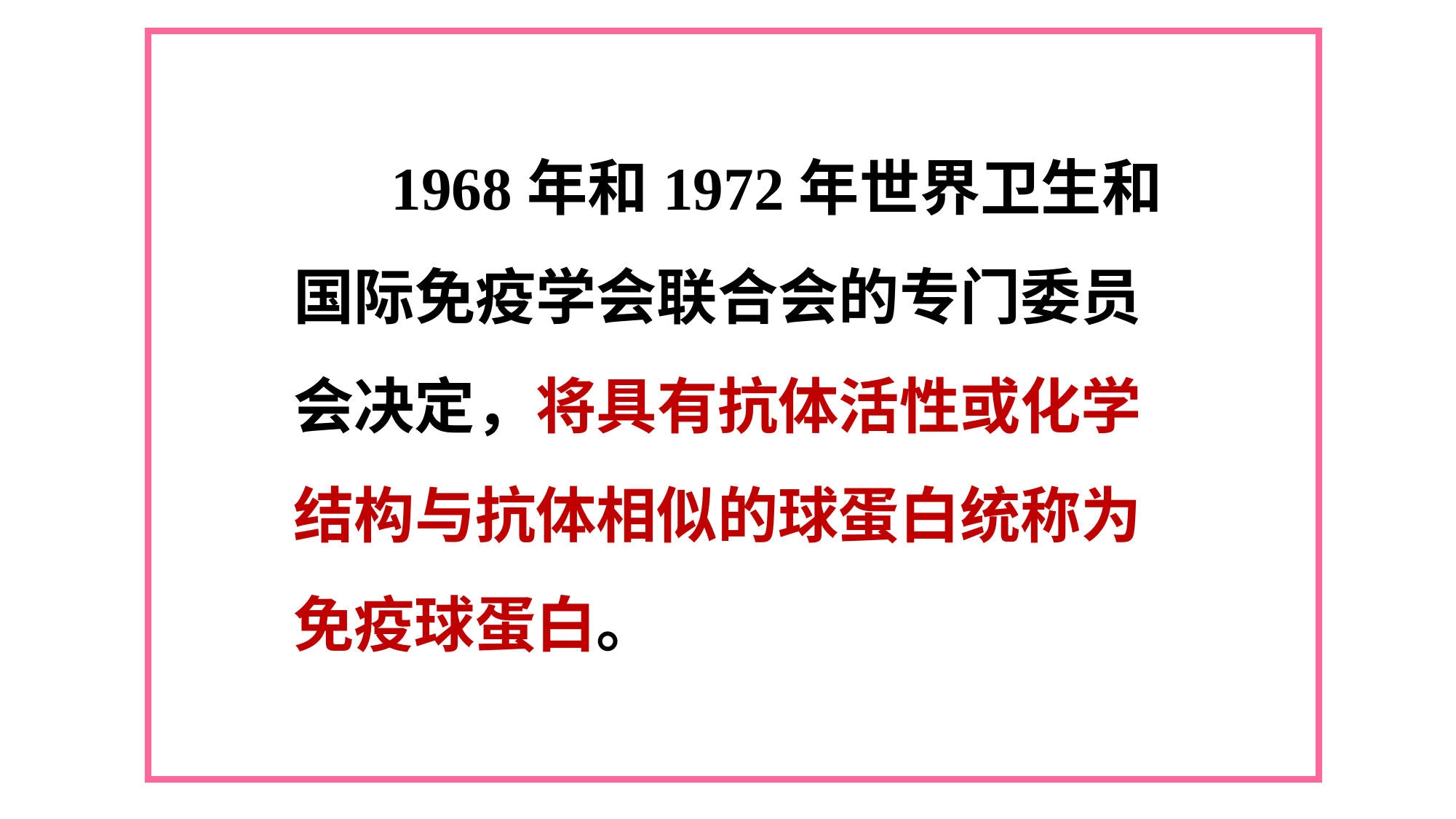

1968年和1972年世界卫生和国际免疫学会联合会的专门委员会决定，将具有抗体活性或化学结构与抗体相似的球蛋白统称为免疫球蛋白。